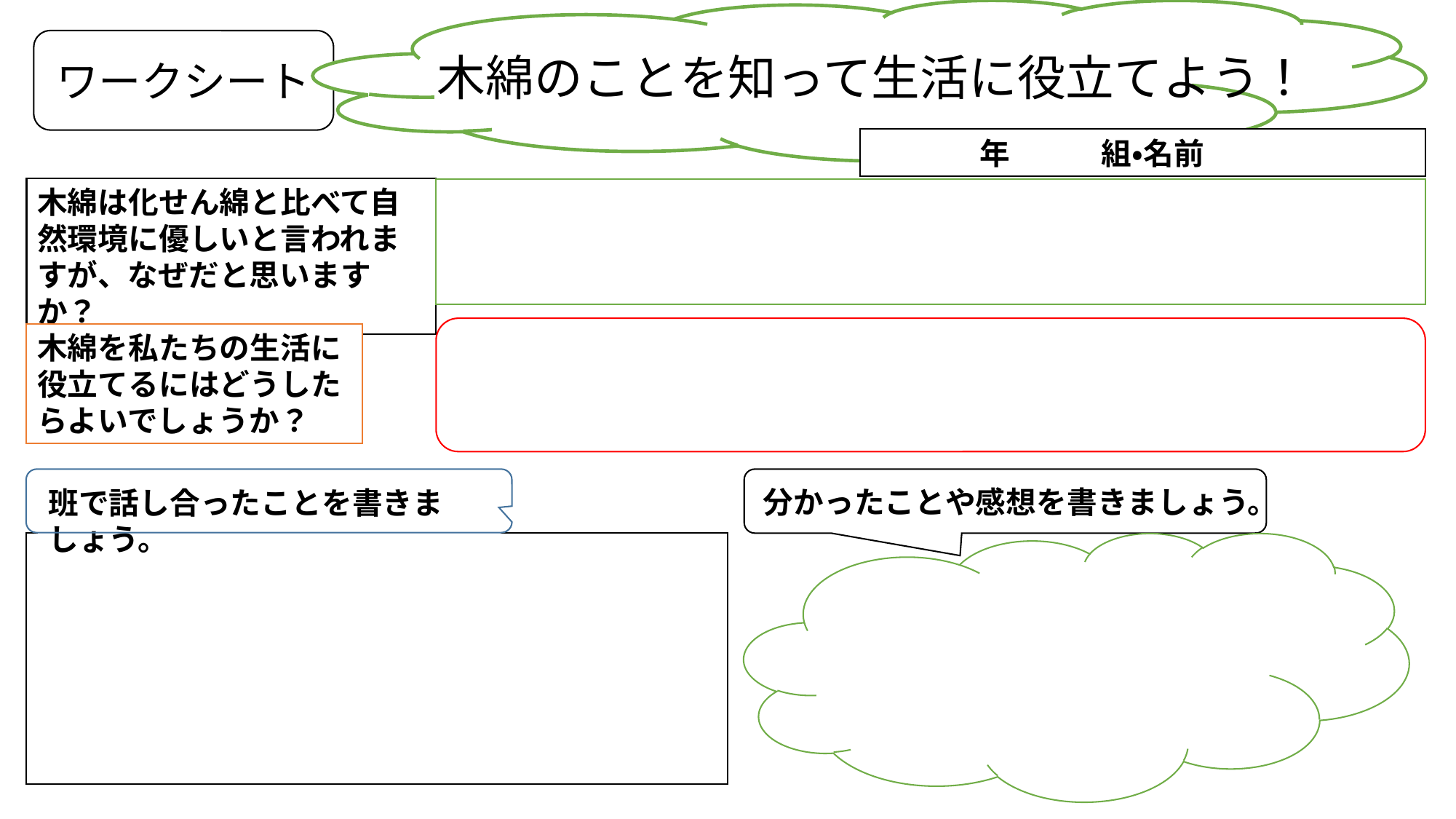

木綿のことを知って生活に役立てよう！
ワークシート
　　　　年　　　組・名前
木綿は化せん綿と比べて自然環境に優しいと言われますが、なぜだと思いますか？

木綿を私たちの生活に役立てるにはどうしたらよいでしょうか？
分かったことや感想を書きましょう。

班で話し合ったことを書きましょう。